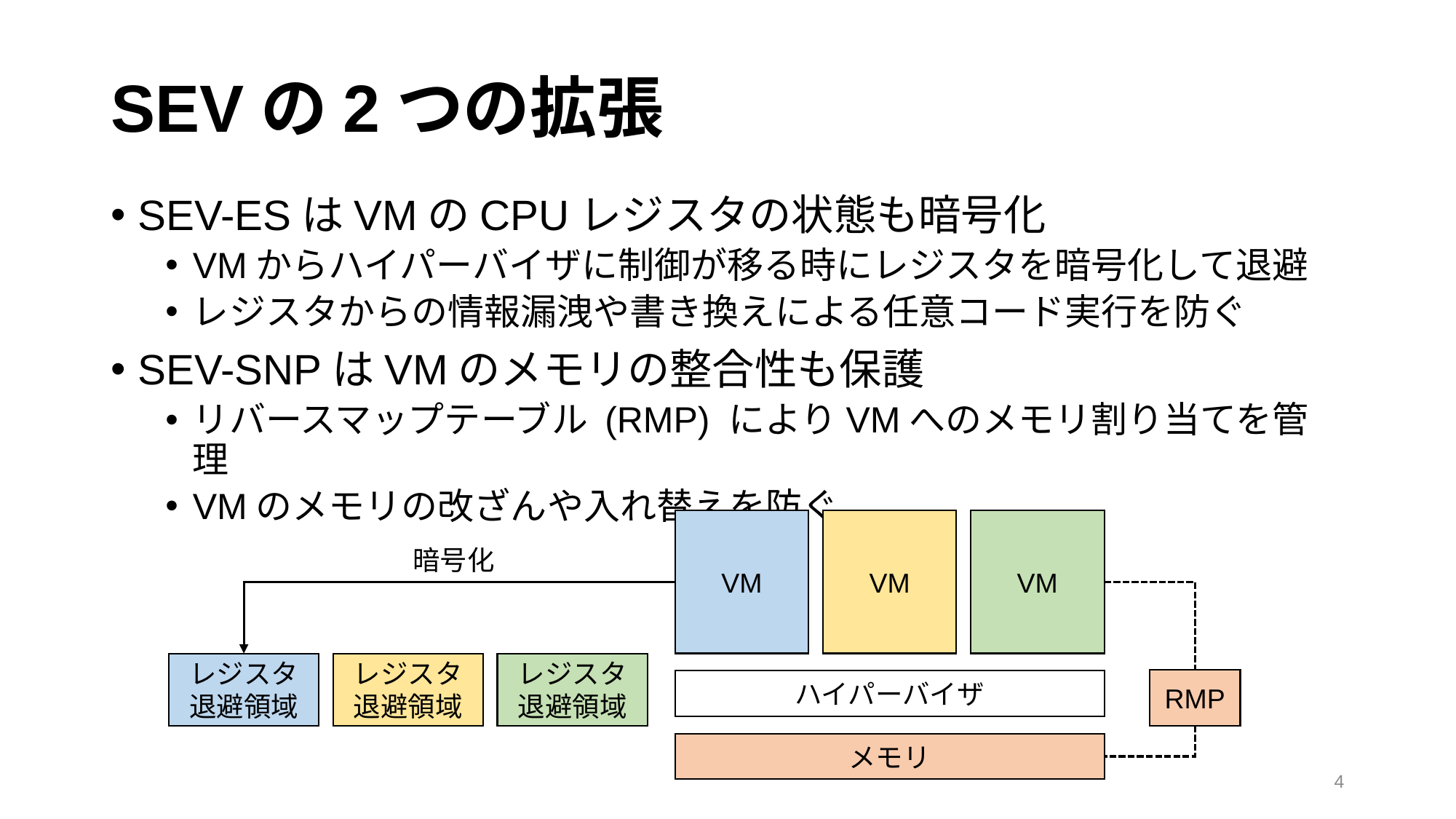

# SEVの2つの拡張
SEV-ESはVMのCPUレジスタの状態も暗号化
VMからハイパーバイザに制御が移る時にレジスタを暗号化して退避
レジスタからの情報漏洩や書き換えによる任意コード実行を防ぐ
SEV-SNPはVMのメモリの整合性も保護
リバースマップテーブル (RMP) によりVMへのメモリ割り当てを管理
VMのメモリの改ざんや入れ替えを防ぐ

VM
VM
VM
暗号化
レジスタ
退避領域
レジスタ
退避領域
レジスタ
退避領域
RMP
ハイパーバイザ
メモリ
4